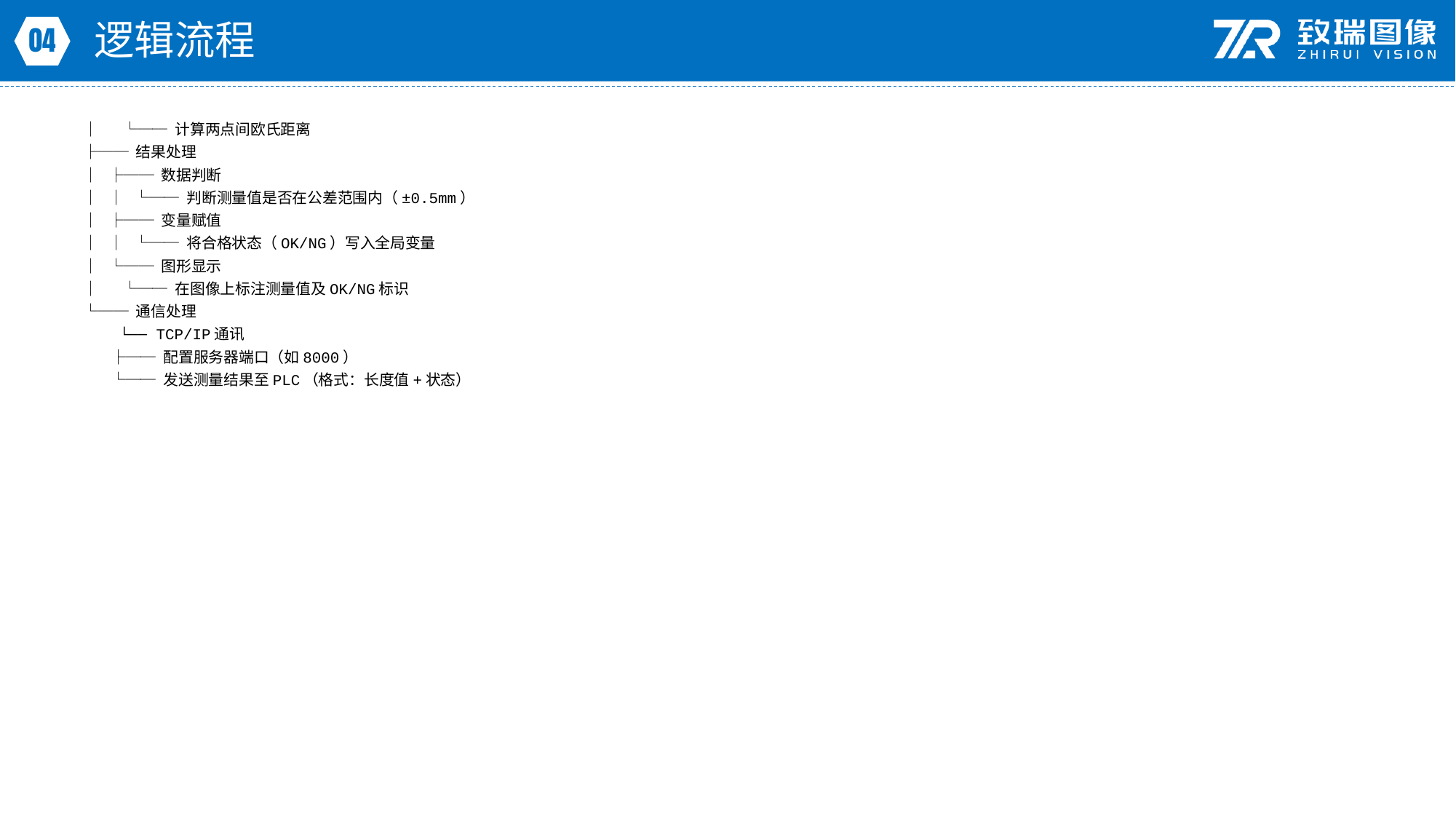

逻辑流程
04

│       └── 计算两点间欧氏距离
├── 结果处理
│   ├── 数据判断
│   │   └── 判断测量值是否在公差范围内（±0.5mm）
│   ├── 变量赋值
│   │   └── 将合格状态（OK/NG）写入全局变量
│   └── 图形显示
│       └── 在图像上标注测量值及OK/NG标识
└── 通信处理
    └── TCP/IP通讯
        ├── 配置服务器端口（如8000）
        └── 发送测量结果至PLC（格式：长度值+状态）